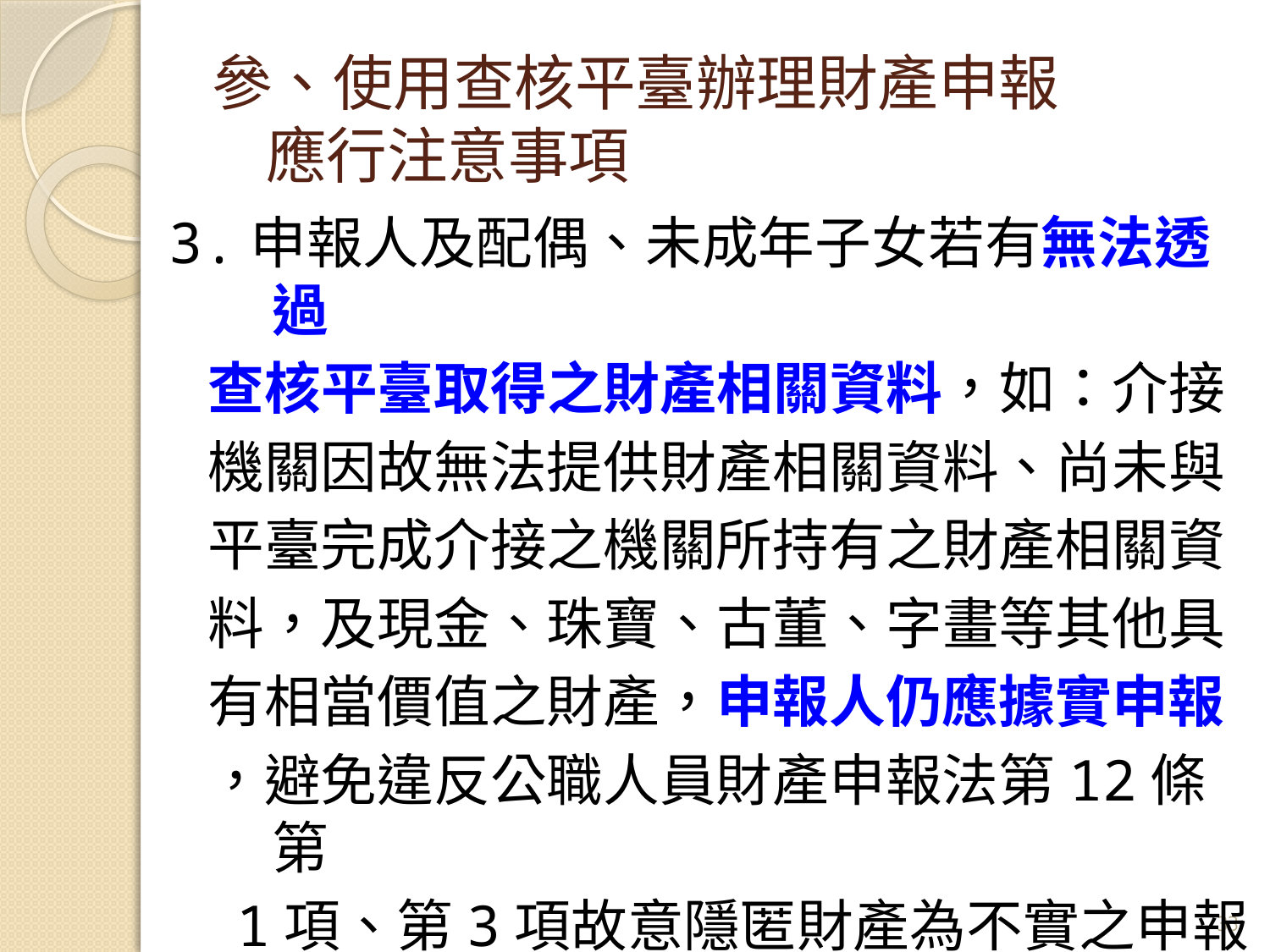

# 參、使用查核平臺辦理財產申報 應行注意事項
3.申報人及配偶、未成年子女若有無法透過
  查核平臺取得之財產相關資料，如：介接
  機關因故無法提供財產相關資料、尚未與
  平臺完成介接之機關所持有之財產相關資
  料，及現金、珠寶、古董、字畫等其他具
  有相當價值之財產，申報人仍應據實申報
  ，避免違反公職人員財產申報法第12條第
  1項、第3項故意隱匿財產為不實之申報或
  故意申報不實之規定。
33